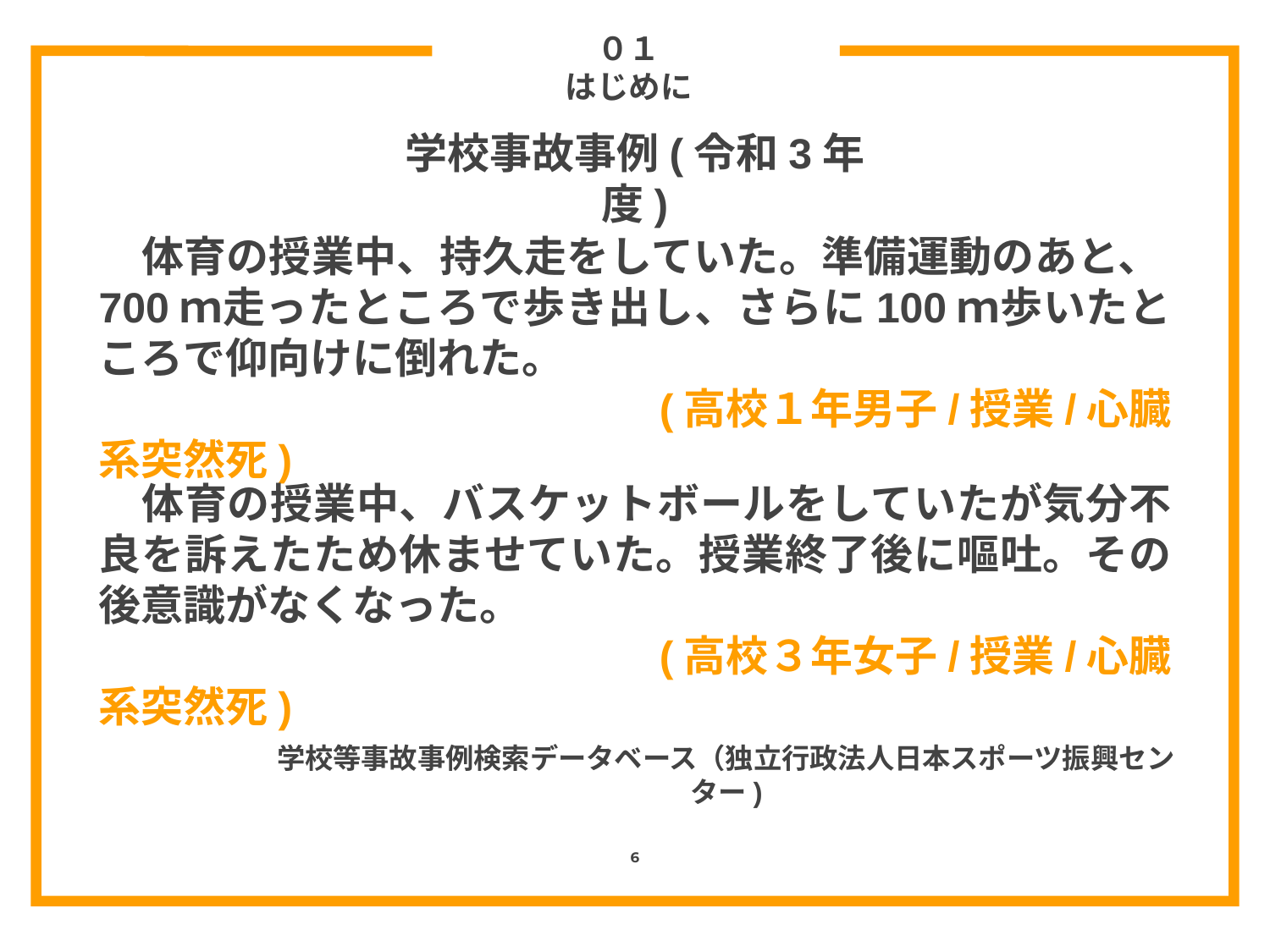

０１
はじめに
# 学校事故事例(令和3年度)
　体育の授業中、持久走をしていた。準備運動のあと、700ｍ走ったところで歩き出し、さらに100ｍ歩いたところで仰向けに倒れた。
　　　　　　　　　　　　　(高校１年男子/授業/心臓系突然死)
　体育の授業中、バスケットボールをしていたが気分不良を訴えたため休ませていた。授業終了後に嘔吐。その後意識がなくなった。
　　　　　　　　　　　　　(高校３年女子/授業/心臓系突然死)
学校等事故事例検索データベース（独立行政法人日本スポーツ振興センター)
6